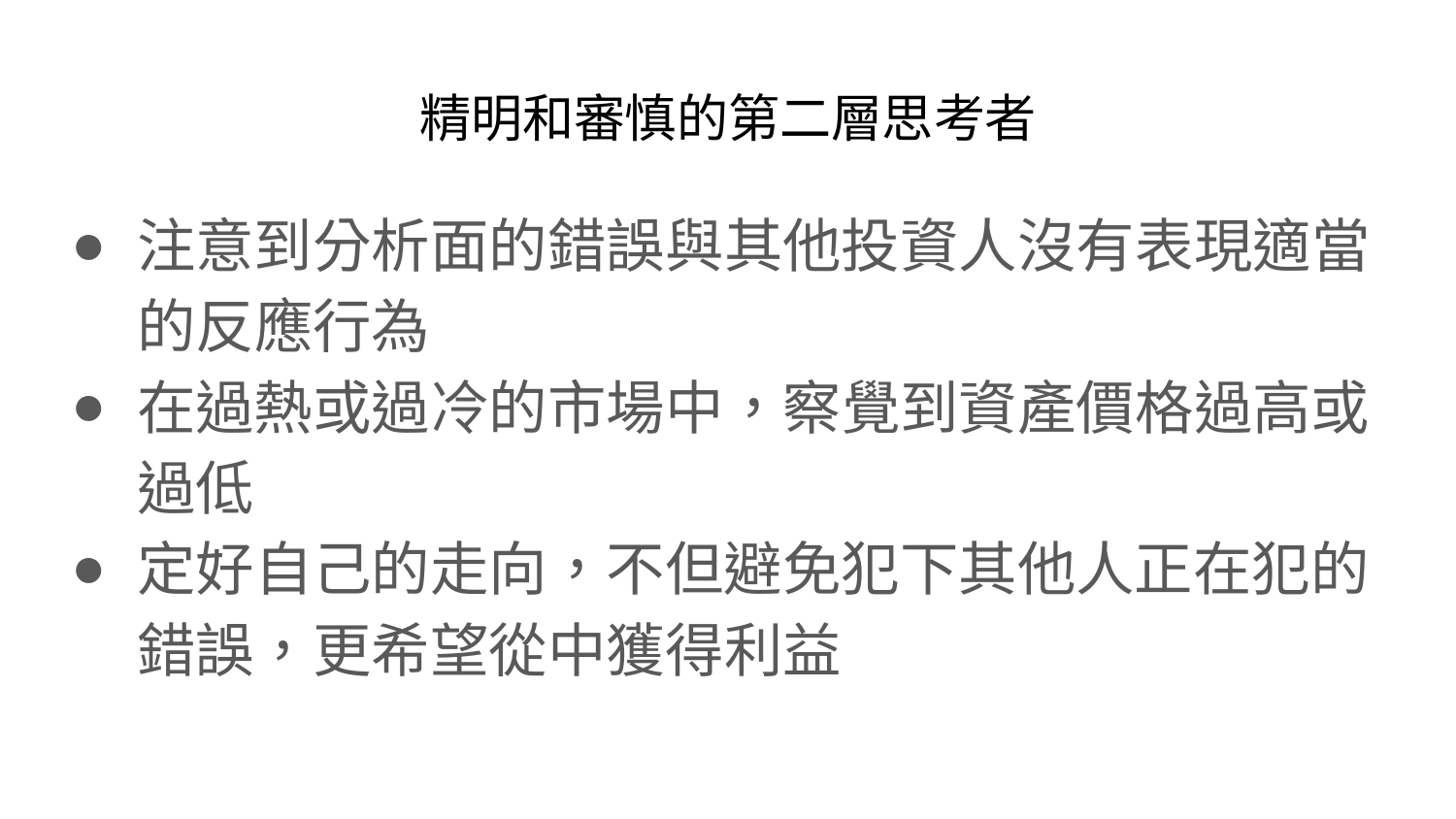

# 精明和審慎的第二層思考者
注意到分析面的錯誤與其他投資人沒有表現適當的反應行為
在過熱或過冷的市場中，察覺到資產價格過高或過低
定好自己的走向，不但避免犯下其他人正在犯的錯誤，更希望從中獲得利益